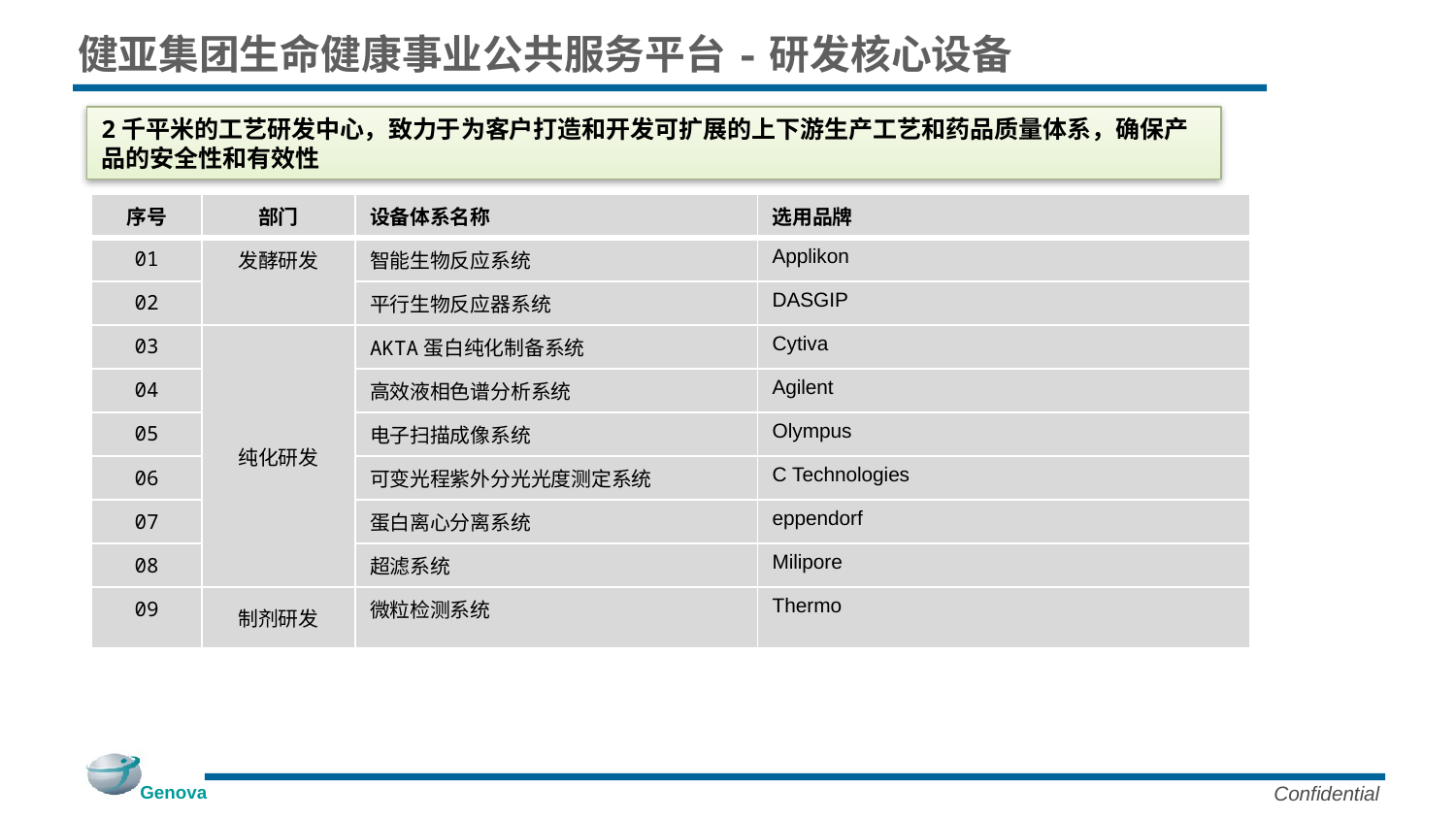

# 健亚集团生命健康事业公共服务平台-研发核心设备
2千平米的工艺研发中心，致力于为客户打造和开发可扩展的上下游生产工艺和药品质量体系，确保产品的安全性和有效性
| 序号 | 部门 | 设备体系名称 | 选用品牌 |
| --- | --- | --- | --- |
| 01 | 发酵研发 | 智能生物反应系统 | Applikon |
| 02 |  | 平行生物反应器系统 | DASGIP |
| 03 | 纯化研发 | AKTA蛋白纯化制备系统 | Cytiva |
| 04 |  | 高效液相色谱分析系统 | Agilent |
| 05 |  | 电子扫描成像系统 | Olympus |
| 06 |  | 可变光程紫外分光光度测定系统 | C Technologies |
| 07 |  | 蛋白离心分离系统 | eppendorf |
| 08 |  | 超滤系统 | Milipore |
| 09 | 制剂研发 | 微粒检测系统 | Thermo |